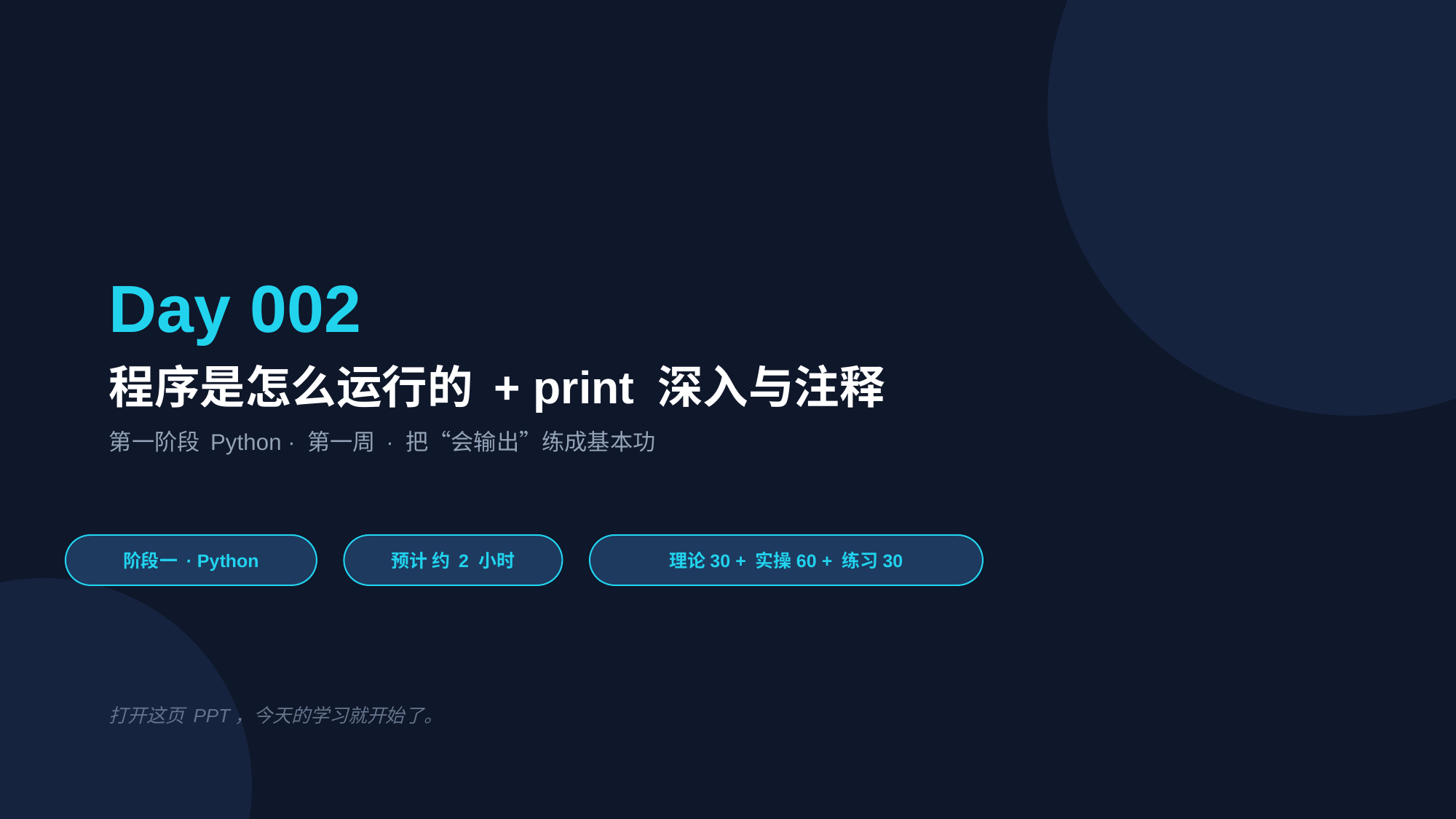

Day 002
程序是怎么运行的 + print 深入与注释
第一阶段 Python · 第一周 · 把“会输出”练成基本功

阶段一 · Python

预计 约 2 小时

理论30 + 实操60 + 练习30

打开这页 PPT，今天的学习就开始了。